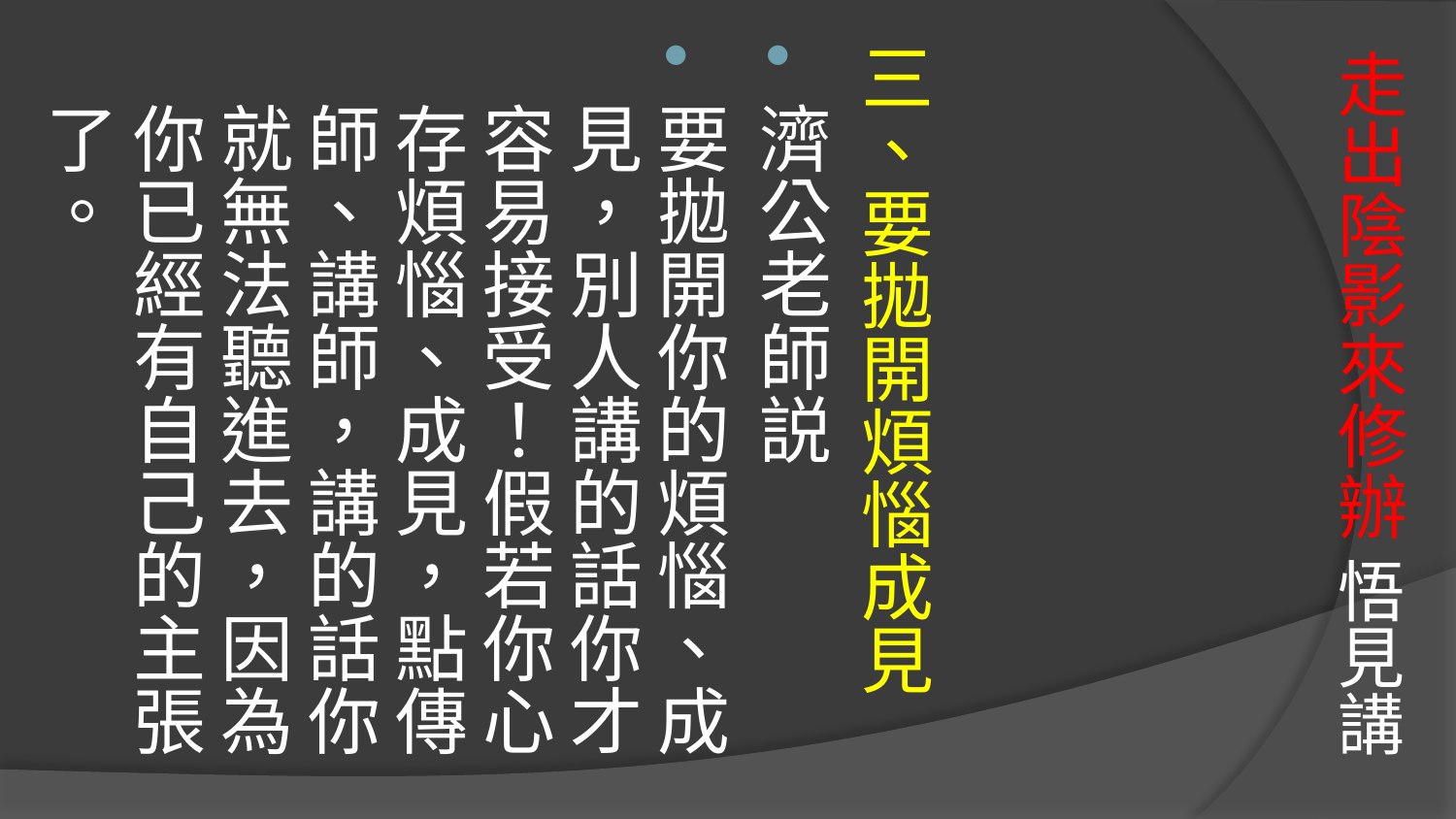

# 走出陰影來修辦 悟見講
三、要拋開煩惱成見
濟公老師説
要拋開你的煩惱、成見，別人講的話你才容易接受！假若你心存煩惱、成見，點傳師、講師，講的話你就無法聽進去，因為你已經有自己的主張了。